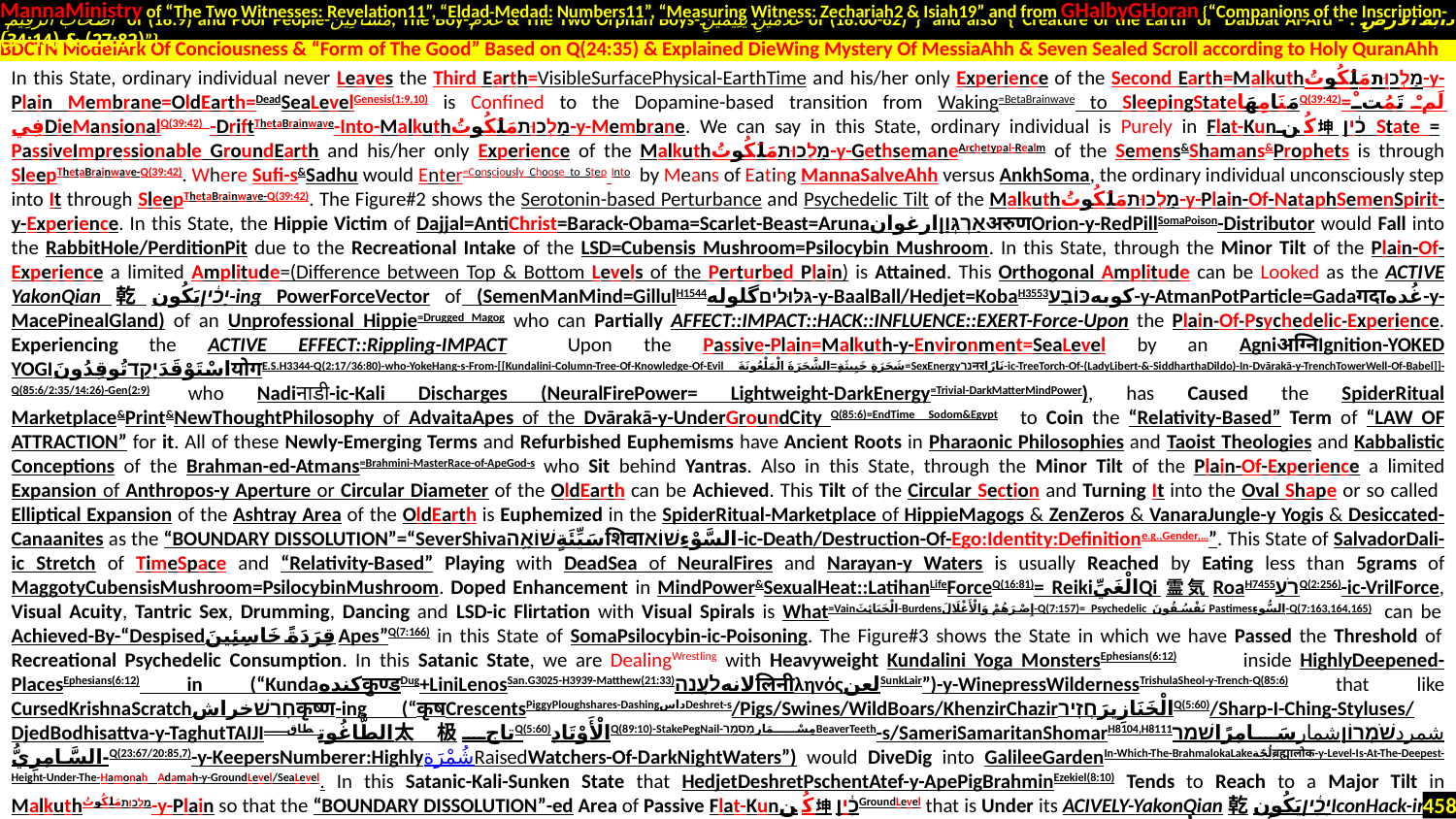

MannaMinistry of “The Two Witnesses: Revelation11”, “Eldad-Medad: Numbers11”, “Measuring Witness: Zechariah2 & Isiah19” and from GHalbyGHoran {“Companions of the Inscription-
 أَصْحَابَ الرَّقِيمِ  of (18:9) and Poor People-مَسَاكِينَ, The Boy-غُلَامُ & The Two Orphan Boys-غُلَامَيْنِ يَتِيمَيْنِ of (18:60-82)”}  and also  {“Creature of the Earth  or  Dabbat Al-Ard - دَابَّةُ الْأَرْضِ : (27:82) & (34:14)”}
.
In this State, ordinary individual never Leaves the Third Earth=VisibleSurfacePhysical-EarthTime and his/her only Experience of the Second Earth=Malkuthמַלְכוּתمَلَكُوتُ-y-Plain Membrane=OldEarth=DeadSeaLevelGenesis(1:9,10) is Confined to the Dopamine-based transition from Waking=BetaBrainwave to SleepingStateمَنَامِهَاQ(39:42)=لَمْ تَمُتْ فِيDieMansionalQ(39:42) -DriftThetaBrainwave-Into-Malkuthמַלְכוּתمَلَكُوتُ-y-Membrane. We can say in this State, ordinary individual is Purely in Flat-Kunكُن坤כִ֔ין State = PassiveImpressionable GroundEarth and his/her only Experience of the Malkuthמַלְכוּתمَلَكُوتُ-y-GethsemaneArchetypal-Realm of the Semens&Shamans&Prophets is through SleepThetaBrainwave-Q(39:42). Where Sufi-s&Sadhu would Enter=Consciously  Choose  to  Step Into  by Means of Eating MannaSalveAhh versus AnkhSoma, the ordinary individual unconsciously step into It through SleepThetaBrainwave-Q(39:42). The Figure#2 shows the Serotonin-based Perturbance and Psychedelic Tilt of the Malkuthמַלְכוּתمَلَكُوتُ-y-Plain-Of-NataphSemenSpirit-y-Experience. In this State, the Hippie Victim of Dajjal=AntiChrist=Barack-Obama=Scarlet-Beast=ArunaאַרְגְּוָןارغوانअरुणOrion-y-RedPillSomaPoison-Distributor would Fall into the RabbitHole/PerditionPit due to the Recreational Intake of the LSD=Cubensis Mushroom=Psilocybin Mushroom. In this State, through the Minor Tilt of the Plain-Of-Experience a limited Amplitude=(Difference between Top & Bottom Levels of the Perturbed Plain) is Attained. This Orthogonal Amplitude can be Looked as the ACTIVE YakonQian乾יָכִ֔יןيَكُون-ing PowerForceVector of (SemenManMind=GillulH1544גִּלּוּלִיםگلوله-y-BaalBall/Hedjet=KobaH3553کوبهכּוֹבַע-y-AtmanPotParticle=Gadaगदाغُده-y-MacePinealGland) of an Unprofessional Hippie=Drugged Magog who can Partially AFFECT::IMPACT::HACK::INFLUENCE::EXERT-Force-Upon the Plain-Of-Psychedelic-Experience. Experiencing the ACTIVE EFFECT::Rippling-IMPACT  Upon the Passive-Plain=Malkuth-y-Environment=SeaLevel by an Agniअग्निIgnition-YOKED YOGIاسْتَوْقَدَיָקַדتُوقِدُونَयोगE.S.H3344-Q(2:17/36:80)-who-YokeHang-s-From-[[Kundalini-Column-Tree-Of-Knowledge-Of-Evil     شَجَرَةٍ خَبِيثَةٍ=الشَّجَرَةَ الْمَلْعُونَةَ=SexEnergyנֵרनरنَارًا-ic-TreeTorch-Of-(LadyLibert-&-SiddharthaDildo)-In-Dvārakā-y-TrenchTowerWell-Of-Babel]]-Q(85:6/2:35/14:26)-Gen(2:9). who Nadiनाडी-ic-Kali Discharges (NeuralFirePower= Lightweight-DarkEnergy=Trivial-DarkMatterMindPower), has Caused the SpiderRitual Marketplace&Print&NewThoughtPhilosophy of AdvaitaApes of the Dvārakā-y-UnderGroundCity Q(85:6)=EndTime  Sodom&Egypt.  to Coin the “Relativity-Based” Term of “LAW OF ATTRACTION” for it. All of these Newly-Emerging Terms and Refurbished Euphemisms have Ancient Roots in Pharaonic Philosophies and Taoist Theologies and Kabbalistic Conceptions of the Brahman-ed-Atmans=Brahmini-MasterRace-of-ApeGod-s who Sit behind Yantras. Also in this State, through the Minor Tilt of the Plain-Of-Experience a limited Expansion of Anthropos-y Aperture or Circular Diameter of the OldEarth can be Achieved. This Tilt of the Circular Section and Turning It into the Oval Shape or so called  Elliptical Expansion of the Ashtray Area of the OldEarth is Euphemized in the SpiderRitual-Marketplace of HippieMagogs & ZenZeros & VanaraJungle-y Yogis & Desiccated-Canaanites as the “BOUNDARY DISSOLUTION”=“SeverShivaسَيِّئَةٍשׁוֹאָ֥הशिवाالسَّوْءِשׁוֹא-ic-Death/Destruction-Of-Ego:Identity:Definitione.g.,Gender,…”. This State of SalvadorDali-ic Stretch of TimeSpace and “Relativity-Based” Playing with DeadSea of NeuralFires and Narayan-y Waters is usually Reached by Eating less than 5grams of MaggotyCubensisMushroom=PsilocybinMushroom. Doped Enhancement in MindPower&SexualHeat::LatihanLifeForceQ(16:81)= ReikiالْغَيِّQi霊気RoaH7455רֹעַQ(2:256)-ic-VrilForce, Visual Acuity, Tantric Sex, Drumming, Dancing and LSD-ic Flirtation with Visual Spirals is What=Vainالْخَبَائِثَ-Burdensإِصْرَهُمْ وَالْأَغْلَالَ-Q(7:157)= Psychedelic يَفْسُقُونَ Pastimesالسُّوءِ-Q(7:163,164,165). can be Achieved-By-“Despisedقِرَدَةً خَاسِئِينَApes”Q(7:166) in this State of SomaPsilocybin-ic-Poisoning. The Figure#3 shows the State in which we have Passed the Threshold of Recreational Psychedelic Consumption. In this Satanic State, we are DealingWrestling with Heavyweight Kundalini Yoga MonstersEphesians(6:12)        inside HighlyDeepened-PlacesEphesians(6:12) in (“Kundaکندهकुण्डDug+LiniLenosSan.G3025-H3939-Matthew(21:33)لانهלַעֲנָהलिनीληνόςلعنSunkLair”)-y-WinepressWildernessTrishulaSheol-y-Trench-Q(85:6) that like CursedKrishnaScratchחָרַשׁخراشकृष्ण-ing (“कृषCrescentsPiggyPloughshares-DashingداسDeshret-s/Pigs/Swines/WildBoars/KhenzirChazirالْخَنَازِيرَחֲזִירQ(5:60)/Sharp-I-Ching-Styluses/ DjedBodhisattva-y-TaghutTAIJIالطَّاغُوتِطاق太极تاجQ(5:60)الْأَوْتَادِQ(89:10)-StakePegNail-مِسْمَارמַסְמֵרBeaverTeeth-s/SameriSamaritanShomarH8104,H8111سَامِرًاשָׁמַרشمارשֹׁמְרוֹןشمرد-السَّامِرِيُّQ(23:67/20:85,7)-y-KeepersNumberer:HighlyشُمْرَةRaisedWatchers-Of-DarkNightWaters”) would DiveDig into GalileeGardenIn-Which-The-BrahmalokaLakeلُجّةब्रह्मालोक-y-Level-Is-At-The-Deepest-Height-Under-The-Hamonah Adamah-y-GroundLevel/SeaLevel. In this Satanic-Kali-Sunken State that HedjetDeshretPschentAtef-y-ApePigBrahminEzekiel(8:10) Tends to Reach to a Major Tilt in Malkuthמַלְכוּתمَلَكُوتُ-y-Plain so that the “BOUNDARY DISSOLUTION”-ed Area of Passive Flat-Kunكُن坤כִ֔יןGroundLevel that is Under its ACIVELY-YakonQian乾יָכִ֔יןيَكُونIconHack-ing-Reign Becomes Maximized. This PowerHungry Yearning and Demonic Desire for the DimensionalبَاعِدْQ(34:19)-ExpansionExtensionStretchأَن تَمِيدَ بِكُمْQ(16:15/21:31/31:10) of the DominateReign-ed AreaDomain
BDCTN ModelArk Of Conciousness & “Form of The Good” Based on Q(24:35) & Explained DieWing Mystery Of MessiaAhh & Seven Sealed Scroll according to Holy QuranAhh
458